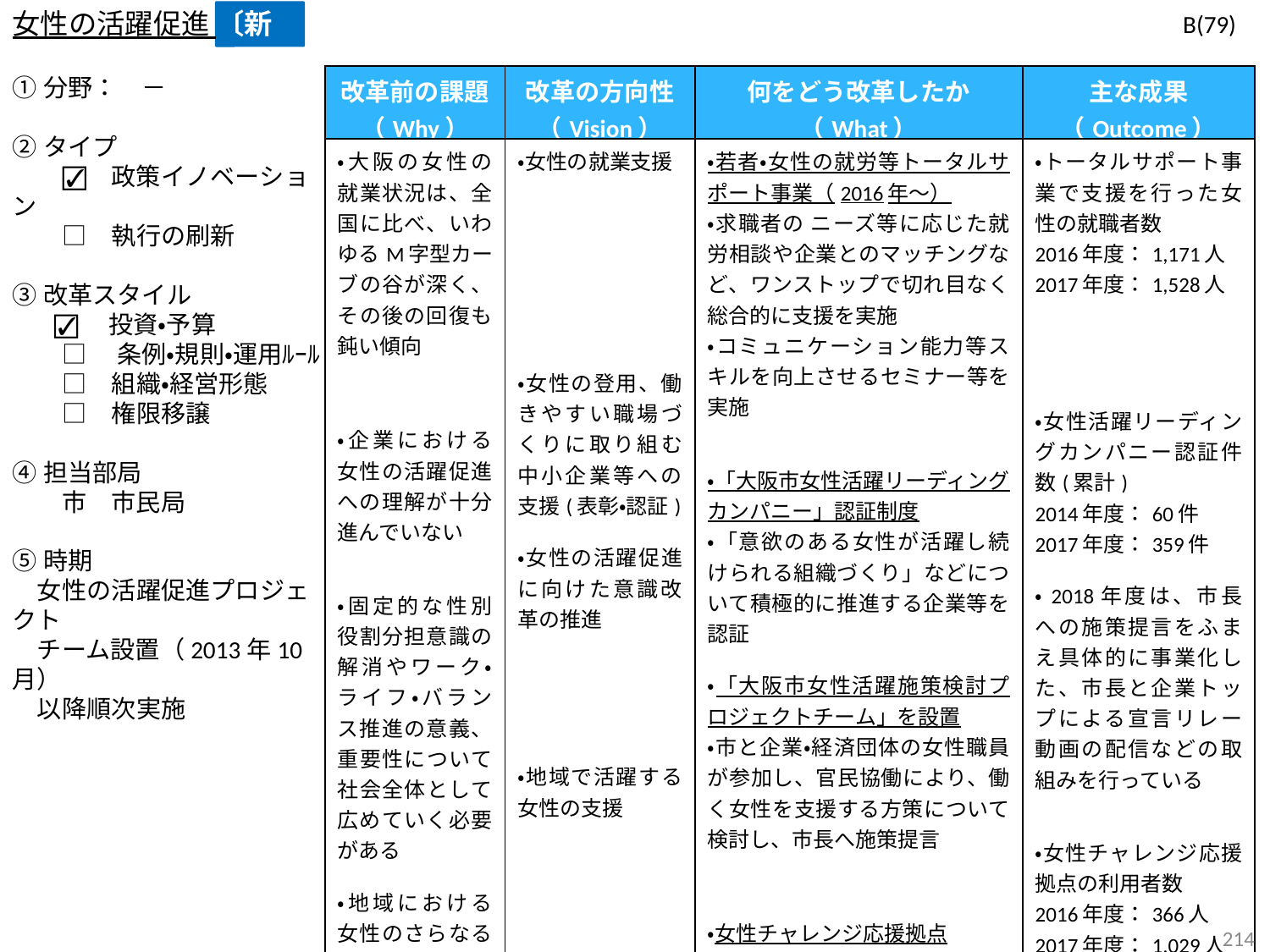

女性の活躍促進 〔新規〕
B(79)

①分野：　－

②タイプ
　　☑　政策イノベーション
　　□　執行の刷新

③改革スタイル
　   ☑ 　投資・予算
　　□ 　条例・規則・運用ﾙｰﾙ
　　□　組織・経営形態
　　□　権限移譲

④担当部局
　　市　市民局

⑤時期
　女性の活躍促進プロジェクト
　チーム設置（2013年10月）
　以降順次実施
| 改革前の課題 （Why） | 改革の方向性 （Vision） | 何をどう改革したか （What） | 主な成果 （Outcome） |
| --- | --- | --- | --- |
| ・大阪の女性の就業状況は、全国に比べ、いわゆるM字型カーブの谷が深く、その後の回復も鈍い傾向 ・企業における女性の活躍促進への理解が十分進んでいない ・固定的な性別役割分担意識の解消やワーク・ライフ・バランス推進の意義、重要性について社会全体として広めていく必要がある ・地域における女性のさらなる活躍が求められている | ・女性の就業支援 ・女性の登用、働きやすい職場づくりに取り組む中小企業等への支援(表彰・認証) ・女性の活躍促進に向けた意識改革の推進 ・地域で活躍する女性の支援 | ・若者・女性の就労等トータルサポート事業（2016年～） ・求職者の ニーズ等に応じた就労相談や企業とのマッチングなど、ワンストップで切れ目なく総合的に支援を実施 ・コミュニケーション能力等スキルを向上させるセミナー等を実施 ・「大阪市女性活躍リーディングカンパニー」認証制度 ・「意欲のある女性が活躍し続けられる組織づくり」などについて積極的に推進する企業等を認証 ・「大阪市女性活躍施策検討プロジェクトチーム」を設置 ・市と企業・経済団体の女性職員が参加し、官民協働により、働く女性を支援する方策について検討し、市長へ施策提言 ・女性チャレンジ応援拠点 ・地域で活躍し貢献したい女性を発掘、育成、支援するとともに、地域課題を解決するため起業したい女性等の支援を実施 | ・トータルサポート事業で支援を行った女性の就職者数 2016年度：1,171人 2017年度：1,528人 ・女性活躍リーディングカンパニー認証件数(累計) 2014年度：60件 2017年度：359件 ・2018年度は、市長への施策提言をふまえ具体的に事業化した、市長と企業トップによる宣言リレー動画の配信などの取組みを行っている ・女性チャレンジ応援拠点の利用者数 2016年度：366人 2017年度：1,029人 |
214